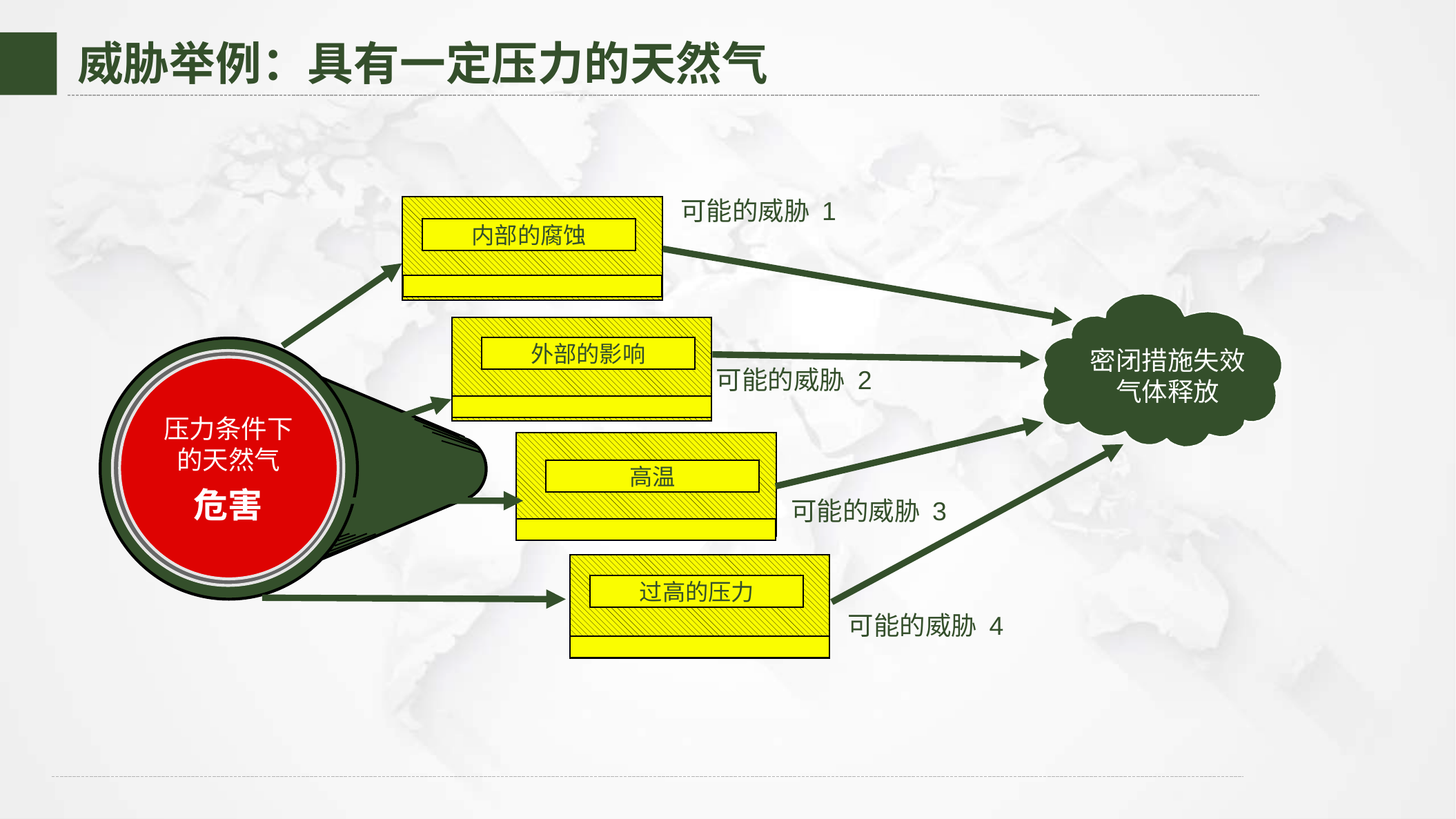

威胁举例：具有一定压力的天然气
可能的威胁 1

内部的腐蚀

THREAT

外部的影响

压力条件下
的天然气
危害

密闭措施失效气体释放
THREAT

可能的威胁 2

高温
THREAT
可能的威胁 3

过高的压力

THREAT

可能的威胁 4